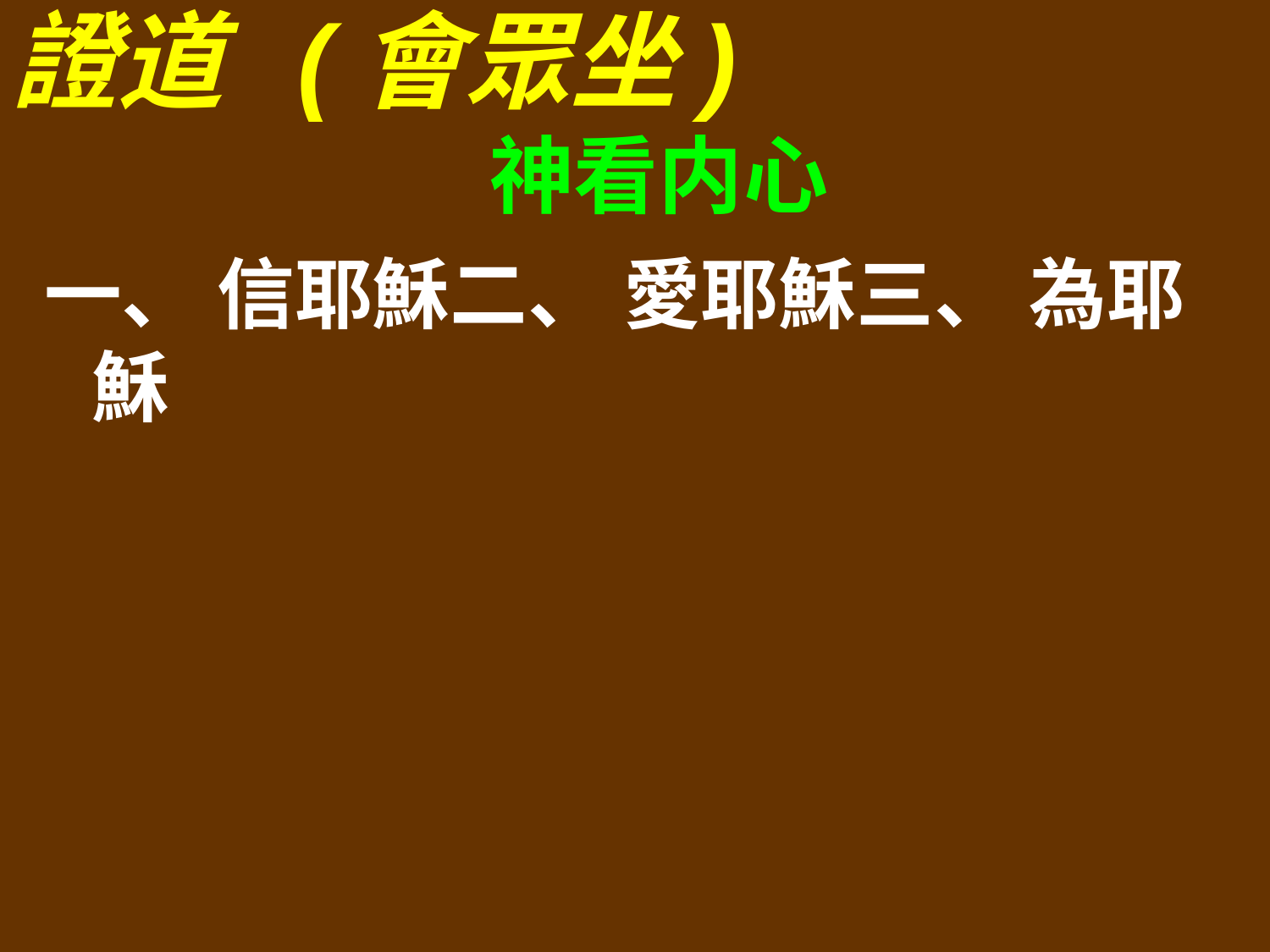

證道  (會眾坐)
	神看内心
一、 信耶穌二、 愛耶穌三、 為耶穌